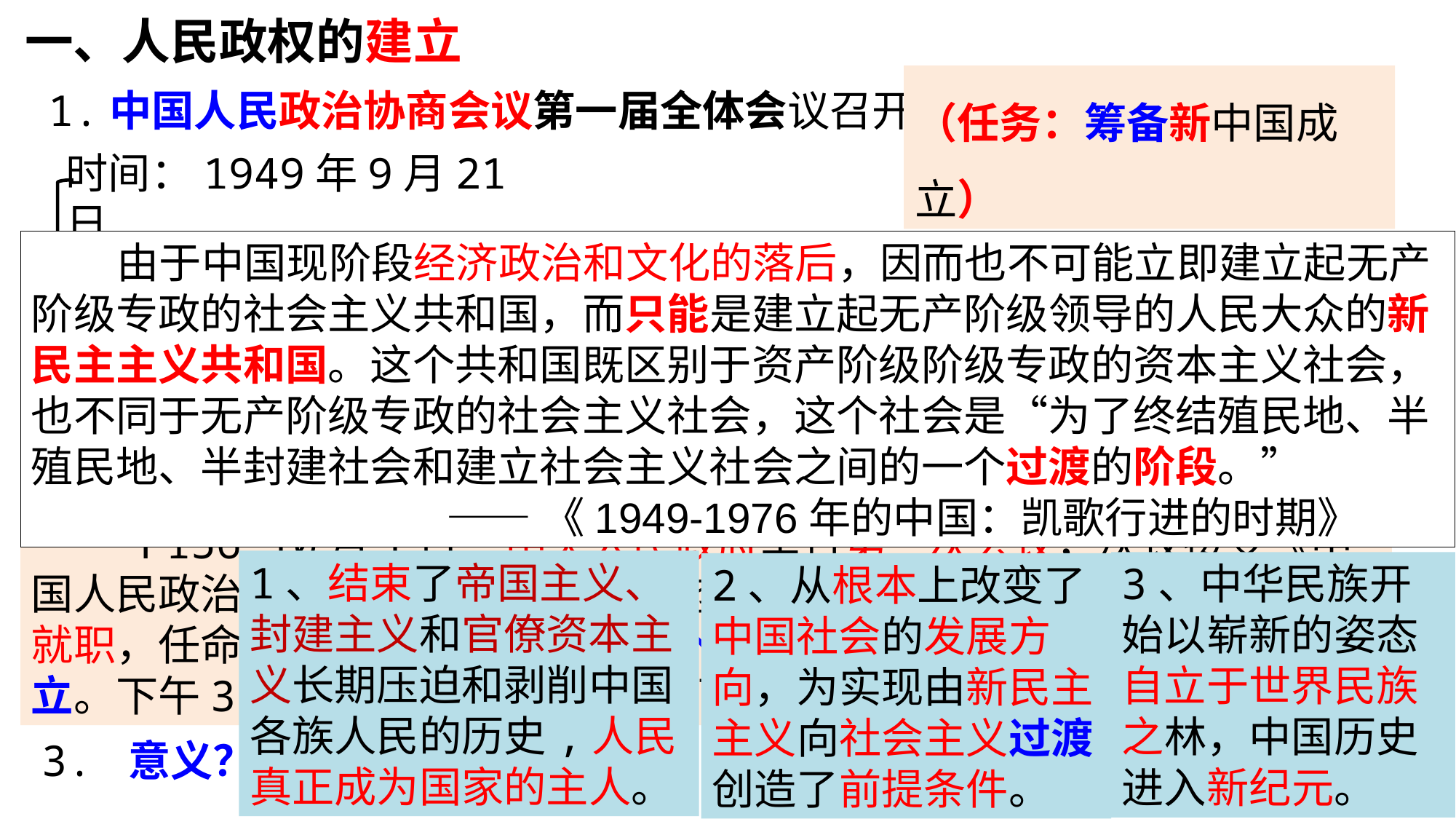

一、人民政权的建立
（任务：筹备新中国成立）
1.中国人民政治协商会议第一届全体会议召开
时间：1949年9月21日
地点：北平
内容：

        由于中国现阶段经济政治和文化的落后，因而也不可能立即建立起无产阶级专政的社会主义共和国，而只能是建立起无产阶级领导的人民大众的新民主主义共和国。这个共和国既区别于资产阶级阶级专政的资本主义社会，也不同于无产阶级专政的社会主义社会，这个社会是“为了终结殖民地、半殖民地、半封建社会和建立社会主义社会之间的一个过渡的阶段。”
                                            ——《1949-1976年的中国：凯歌行进的时期》
决定——国都、国旗、国歌、国名、纪年

通过——《中国人民政治协商会议共同纲领》（临时宪法\施政纲领）
选举——中央人民政府委员会
2. 开国大典：人民政权建立标志
1949年10月1日
	P156:10月1日,中央人民政府举行第一次会议，决议接受《中国人民政治协商会议共同纲领》为施政方针。政府主席、副主席和委员就职，任命周恩来为政务院总理兼外交部部长，中央人民政府宣告成立。下午3 时，在天安门广场举行了盛大的开国大典。
1、结束了帝国主义、封建主义和官僚资本主义长期压迫和剥削中国各族人民的历史,人民真正成为国家的主人。
3、中华民族开始以崭新的姿态自立于世界民族之林，中国历史进入新纪元。
2、从根本上改变了中国社会的发展方向，为实现由新民主主义向社会主义过渡创造了前提条件。
3. 意义？